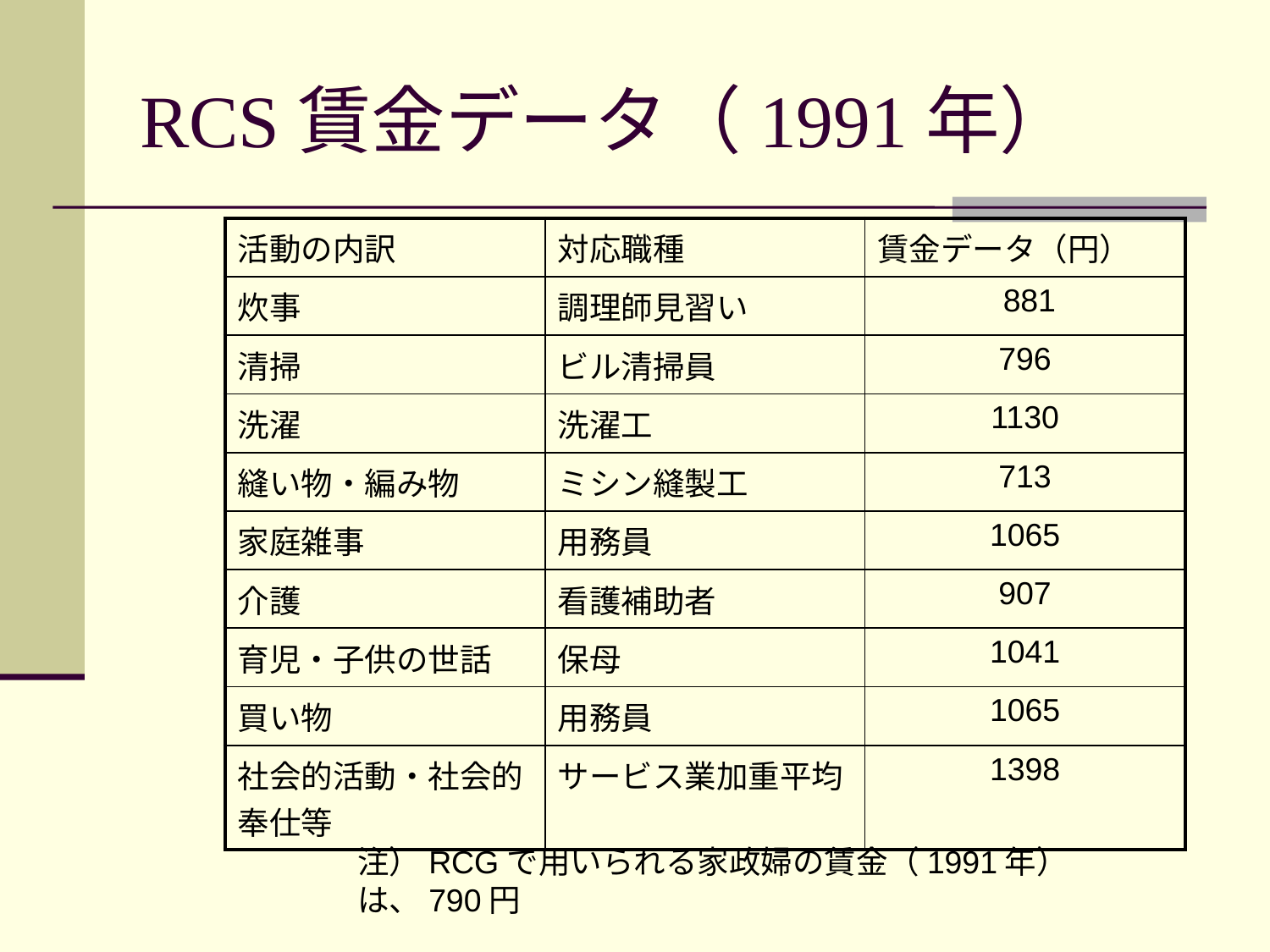

# RCS賃金データ（1991年）
| 活動の内訳 | 対応職種 | 賃金データ（円） |
| --- | --- | --- |
| 炊事 | 調理師見習い | 881 |
| 清掃 | ビル清掃員 | 796 |
| 洗濯 | 洗濯工 | 1130 |
| 縫い物・編み物 | ミシン縫製工 | 713 |
| 家庭雑事 | 用務員 | 1065 |
| 介護 | 看護補助者 | 907 |
| 育児・子供の世話 | 保母 | 1041 |
| 買い物 | 用務員 | 1065 |
| 社会的活動・社会的奉仕等 | サービス業加重平均 | 1398 |
注）RCGで用いられる家政婦の賃金（1991年）は、790円